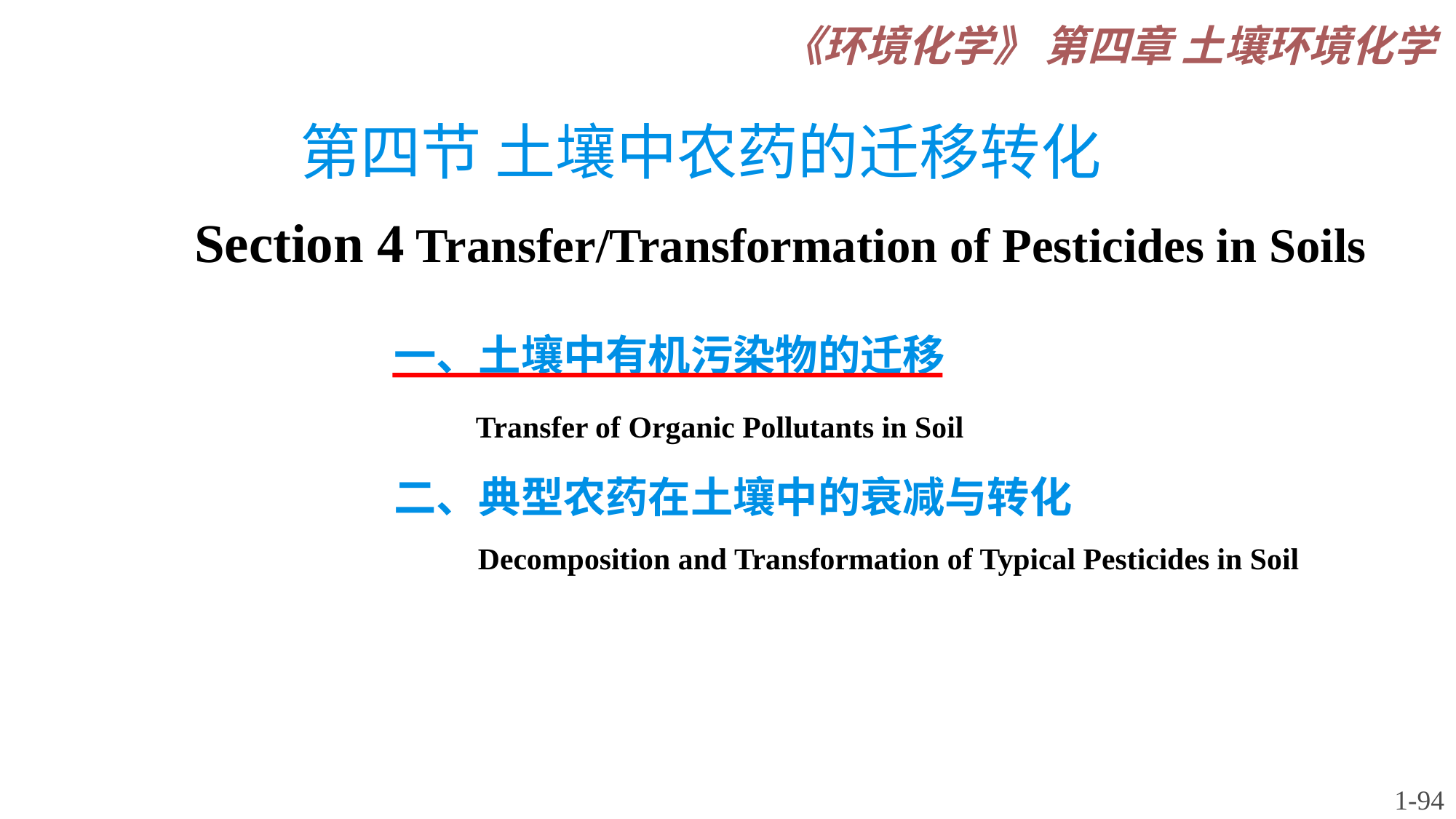

《环境化学》 第四章 土壤环境化学
# 第四节 土壤中农药的迁移转化 Section 4 Transfer/Transformation of Pesticides in Soils
一、土壤中有机污染物的迁移
         Transfer of Organic Pollutants in Soil
二、典型农药在土壤中的衰减与转化
           Decomposition and Transformation of Typical Pesticides in Soil

1-94